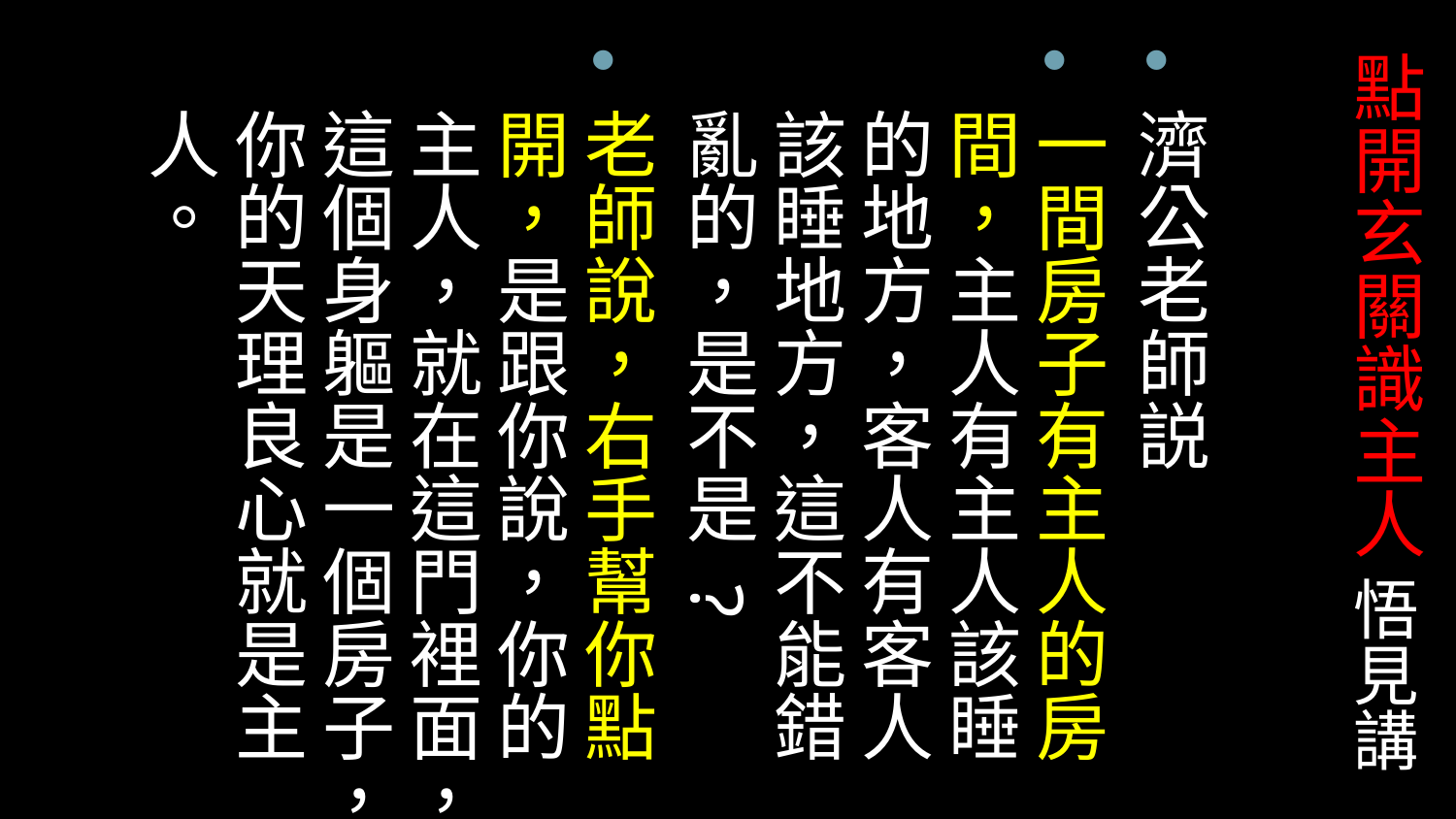

# 點開玄關識主人 悟見講
濟公老師説
一間房子有主人的房間，主人有主人該睡的地方，客人有客人該睡地方，這不能錯亂的，是不是 ?
老師說，右手幫你點開，是跟你說，你的主人，就在這門裡面，這個身軀是一個房子，你的天理良心就是主人。